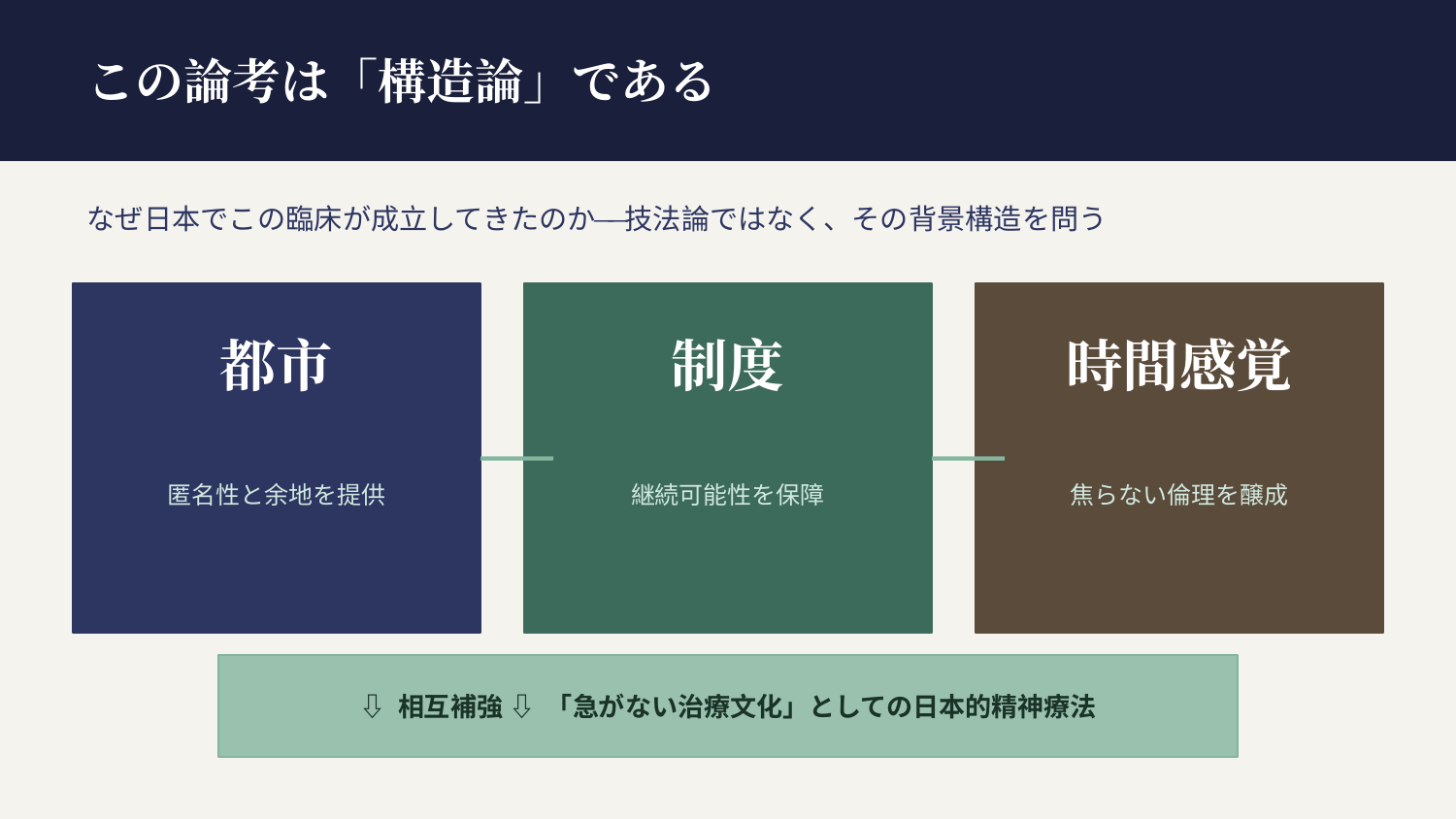

この論考は「構造論」である
なぜ日本でこの臨床が成立してきたのか──技法論ではなく、その背景構造を問う

都市
制度
時間感覚
匿名性と余地を提供
継続可能性を保障
焦らない倫理を醸成

⇩ 相互補強 ⇩  「急がない治療文化」としての日本的精神療法